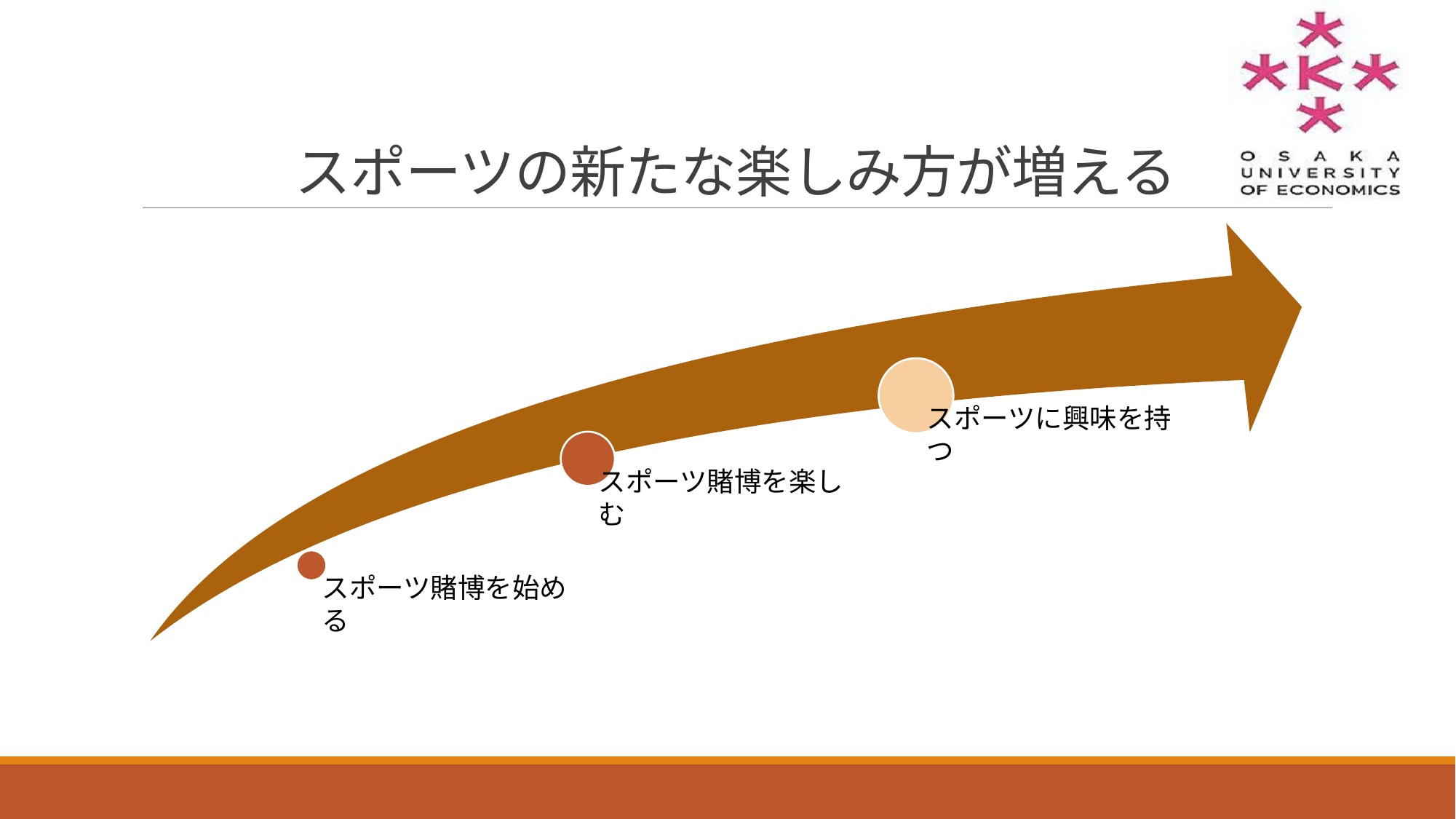

# スポーツの新たな楽しみ方が増える
スポーツ賭博を始める
スポーツ賭博を楽しむ
スポーツに興味を持つ